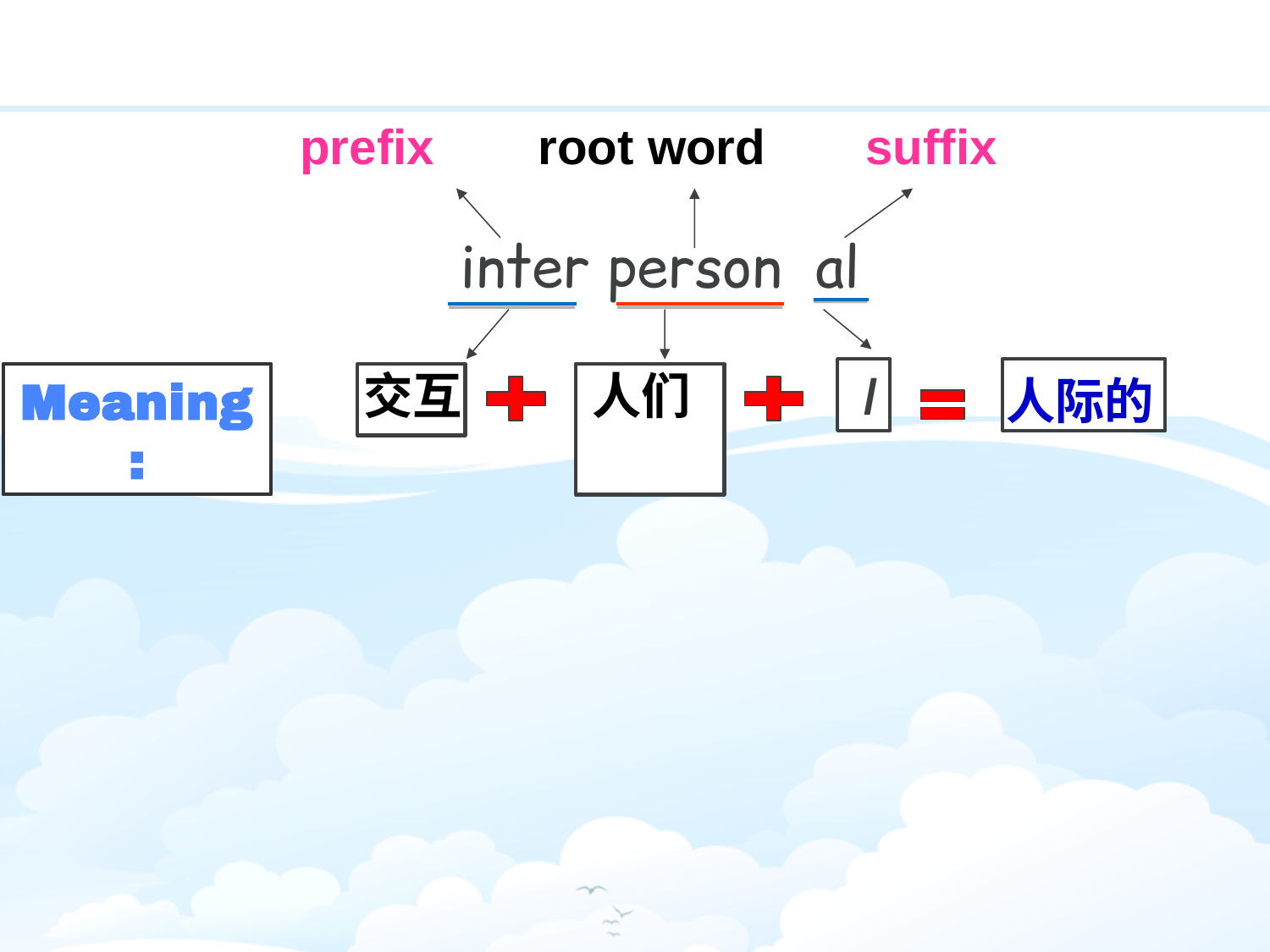

root word
suffix
prefix

inter person  al

 /
交互
人们

Meaning:
人际的